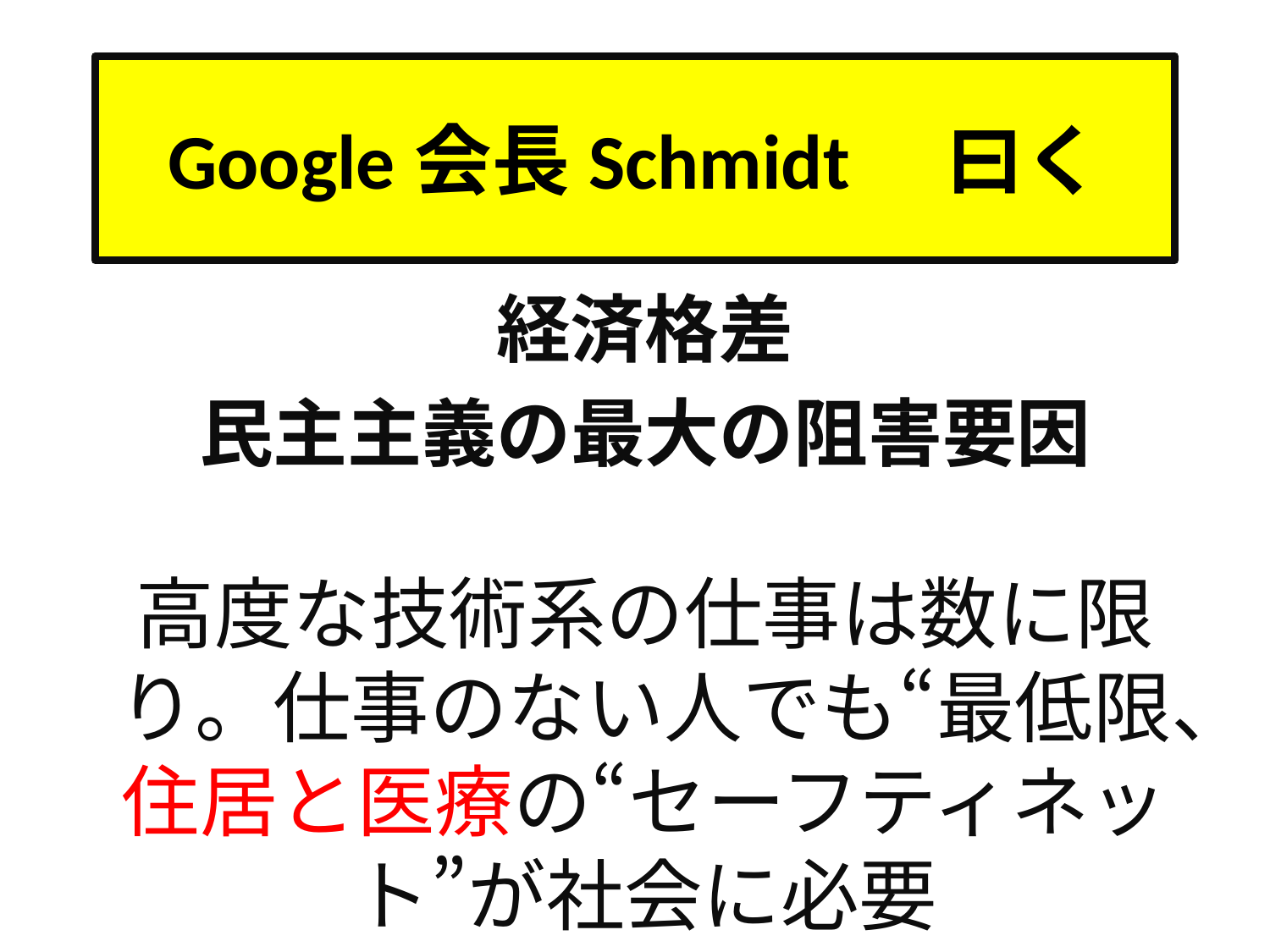

# Google会長Schmidt　曰く
経済格差
民主主義の最大の阻害要因

高度な技術系の仕事は数に限り。仕事のない人でも“最低限、住居と医療の“セーフティネット”が社会に必要